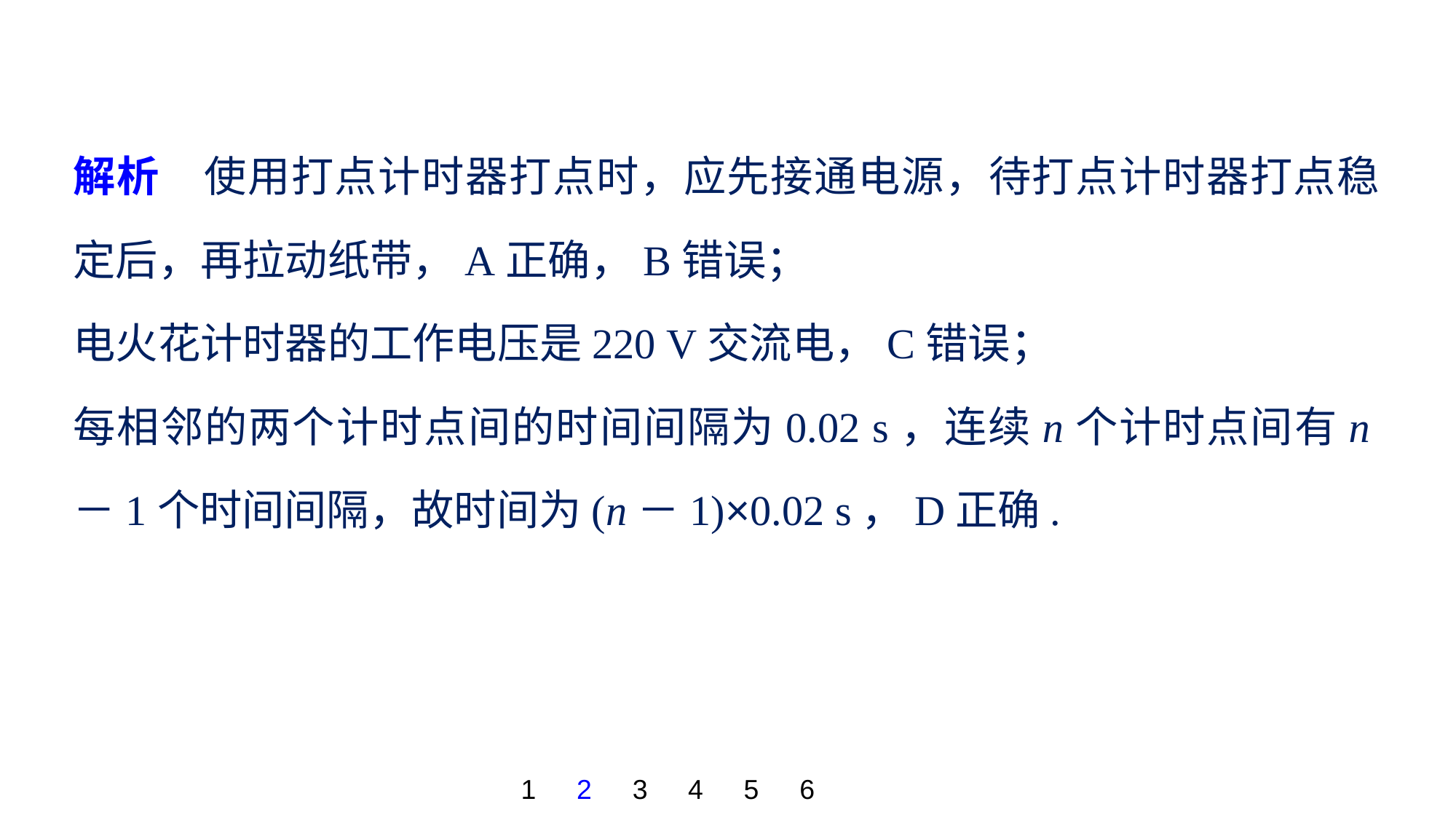

解析　使用打点计时器打点时，应先接通电源，待打点计时器打点稳定后，再拉动纸带，A正确，B错误；
电火花计时器的工作电压是220 V交流电，C错误；
每相邻的两个计时点间的时间间隔为0.02 s，连续n个计时点间有n－1个时间间隔，故时间为(n－1)×0.02 s，D正确.
1
2
3
4
5
6